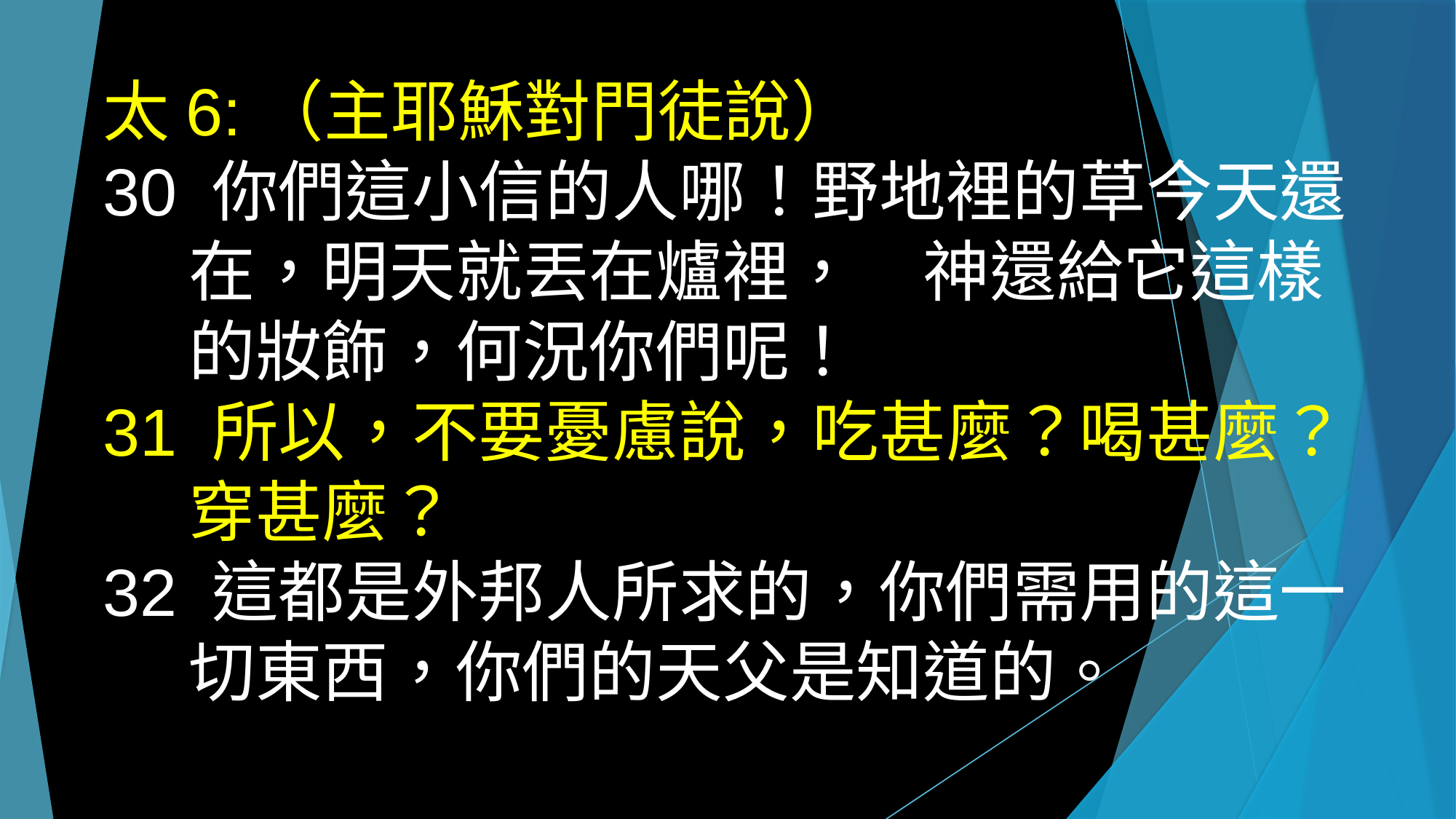

太6:（主耶穌對門徒說）
30 你們這小信的人哪！野地裡的草今天還在，明天就丟在爐裡，　神還給它這樣的妝飾，何況你們呢！
31 所以，不要憂慮說，吃甚麼？喝甚麼？穿甚麼？
32 這都是外邦人所求的，你們需用的這一切東西，你們的天父是知道的。